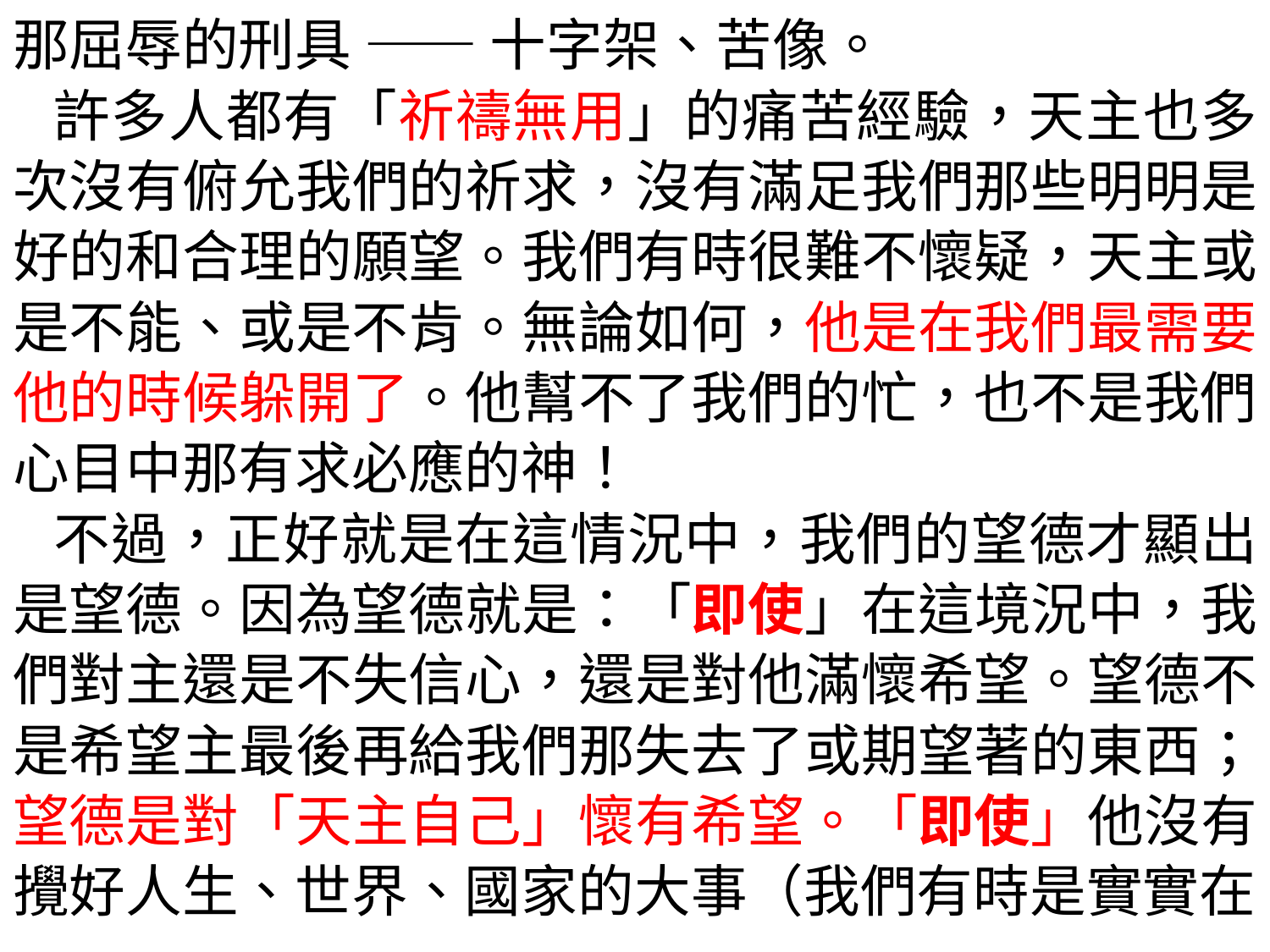

那屈辱的刑具 ―― 十字架、苦像。
  許多人都有「祈禱無用」的痛苦經驗，天主也多次沒有俯允我們的祈求，沒有滿足我們那些明明是好的和合理的願望。我們有時很難不懷疑，天主或是不能、或是不肯。無論如何，他是在我們最需要他的時候躲開了。他幫不了我們的忙，也不是我們心目中那有求必應的神！
  不過，正好就是在這情況中，我們的望德才顯出是望德。因為望德就是：「即使」在這境況中，我們對主還是不失信心，還是對他滿懷希望。望德不是希望主最後再給我們那失去了或期望著的東西；望德是對「天主自己」懷有希望。「即使」他沒有攪好人生、世界、國家的大事（我們有時是實實在